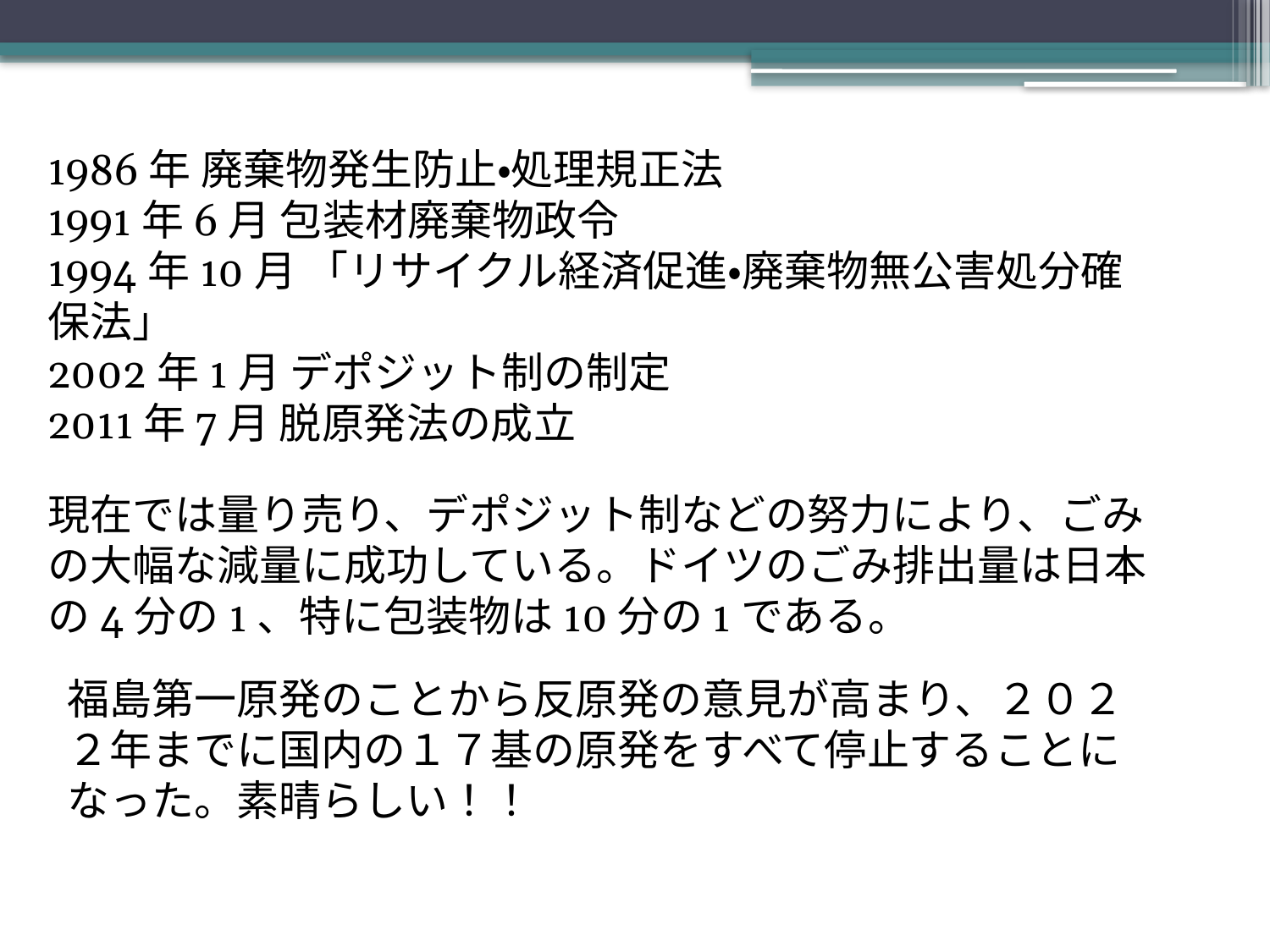

1986年 廃棄物発生防止・処理規正法
1991年6月 包装材廃棄物政令
1994年10月 「リサイクル経済促進・廃棄物無公害処分確保法」
2002年1月 デポジット制の制定
2011年7月 脱原発法の成立
現在では量り売り、デポジット制などの努力により、ごみの大幅な減量に成功している。ドイツのごみ排出量は日本の4分の1、特に包装物は10分の1である。
福島第一原発のことから反原発の意見が高まり、２０２２年までに国内の１７基の原発をすべて停止することになった。素晴らしい！！